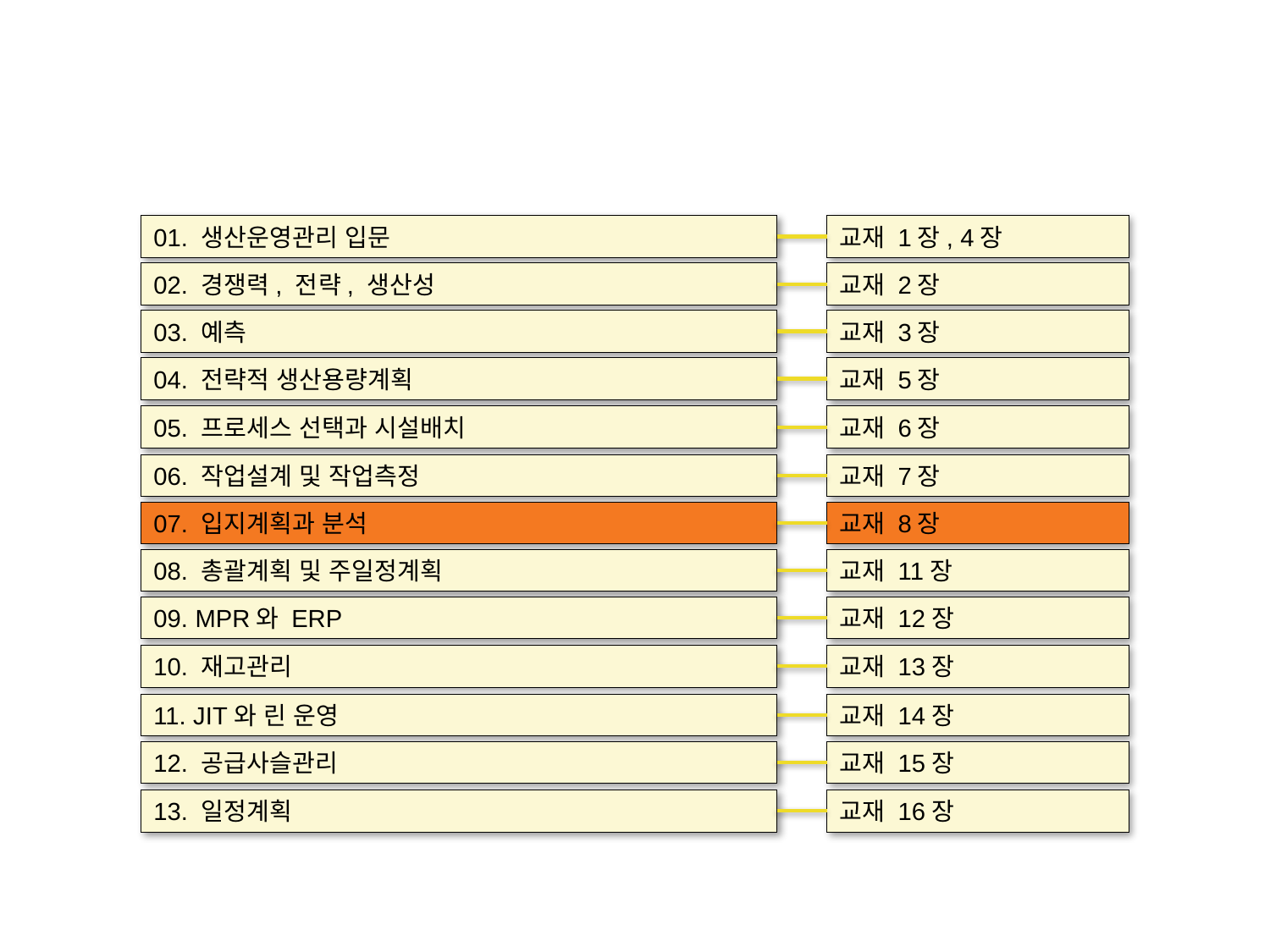

01. 생산운영관리 입문
교재 1장, 4장
02. 경쟁력, 전략, 생산성
교재 2장
03. 예측
교재 3장
교재 5장
04. 전략적 생산용량계획
05. 프로세스 선택과 시설배치
교재 6장
06. 작업설계 및 작업측정
교재 7장
07. 입지계획과 분석
교재 8장
교재 11장
08. 총괄계획 및 주일정계획
교재 12장
09. MPR와 ERP
10. 재고관리
교재 13장
11. JIT와 린 운영
교재 14장
12. 공급사슬관리
교재 15장
13. 일정계획
교재 16장